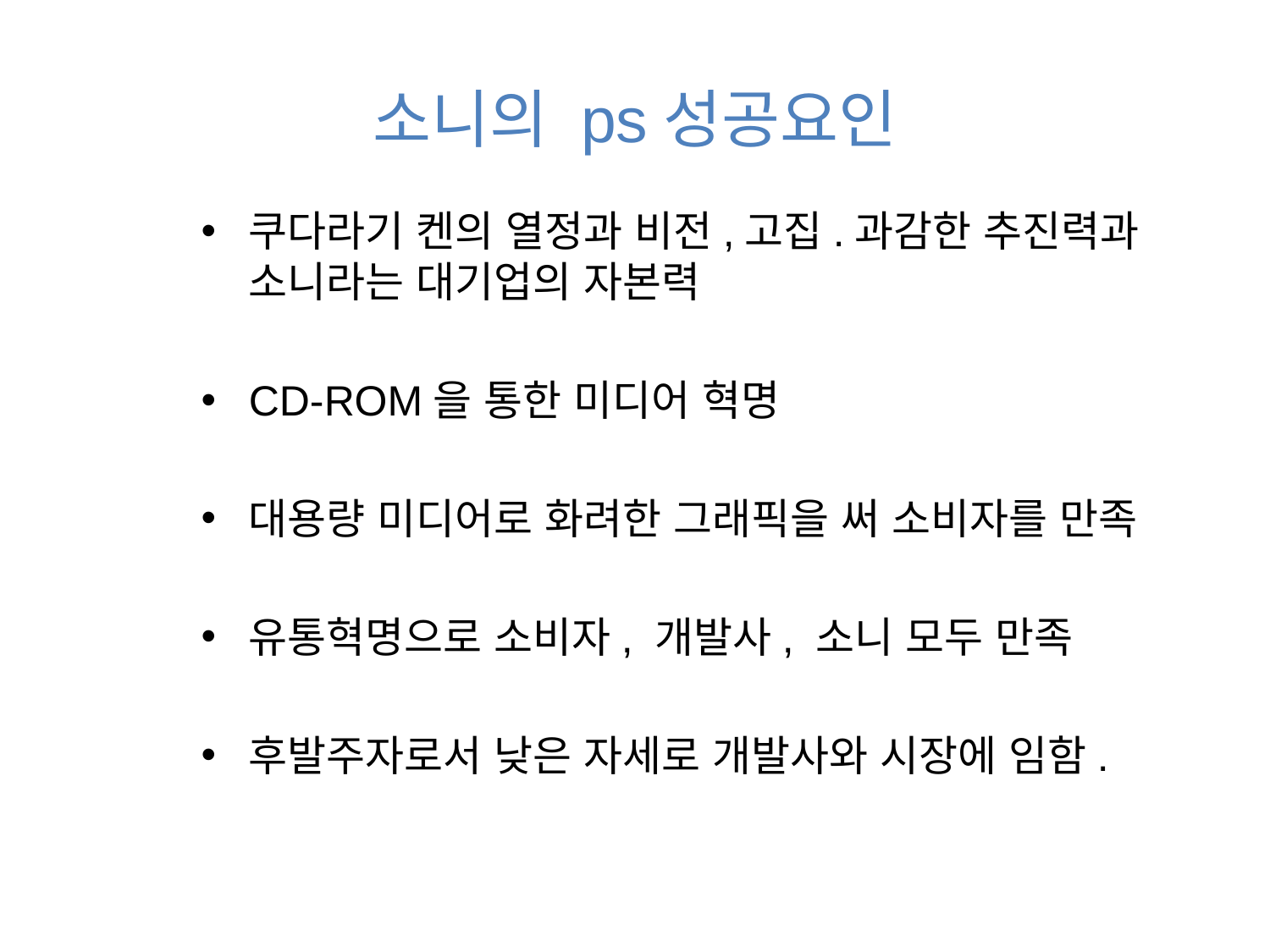

# 소니의 ps성공요인
쿠다라기 켄의 열정과 비전,고집.과감한 추진력과 소니라는 대기업의 자본력

CD-ROM을 통한 미디어 혁명

대용량 미디어로 화려한 그래픽을 써 소비자를 만족

유통혁명으로 소비자, 개발사, 소니 모두 만족

후발주자로서 낮은 자세로 개발사와 시장에 임함.